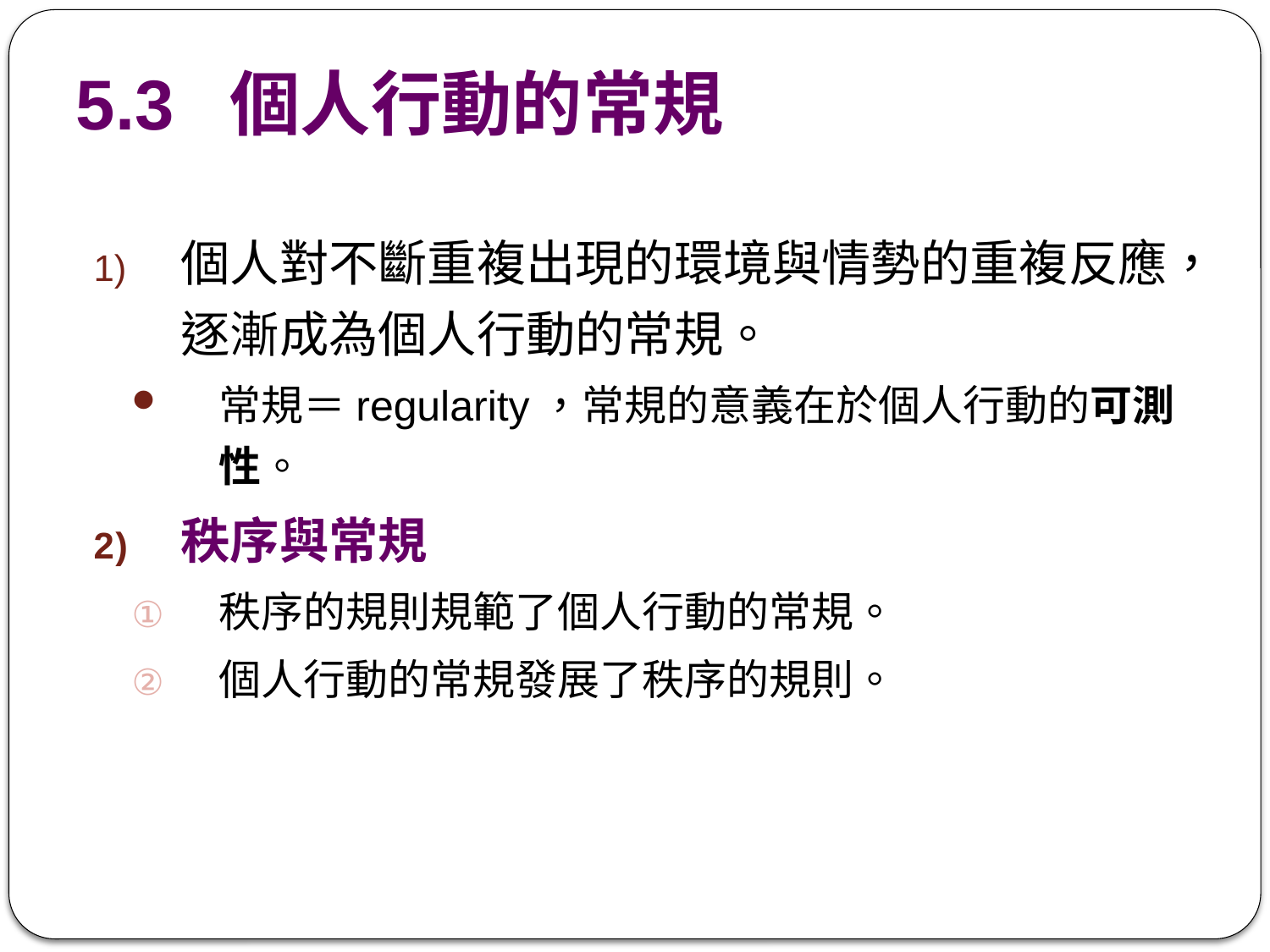

# 5.3  個人行動的常規
個人對不斷重複出現的環境與情勢的重複反應，逐漸成為個人行動的常規。
常規＝regularity，常規的意義在於個人行動的可測性。
秩序與常規
秩序的規則規範了個人行動的常規。
個人行動的常規發展了秩序的規則。

46